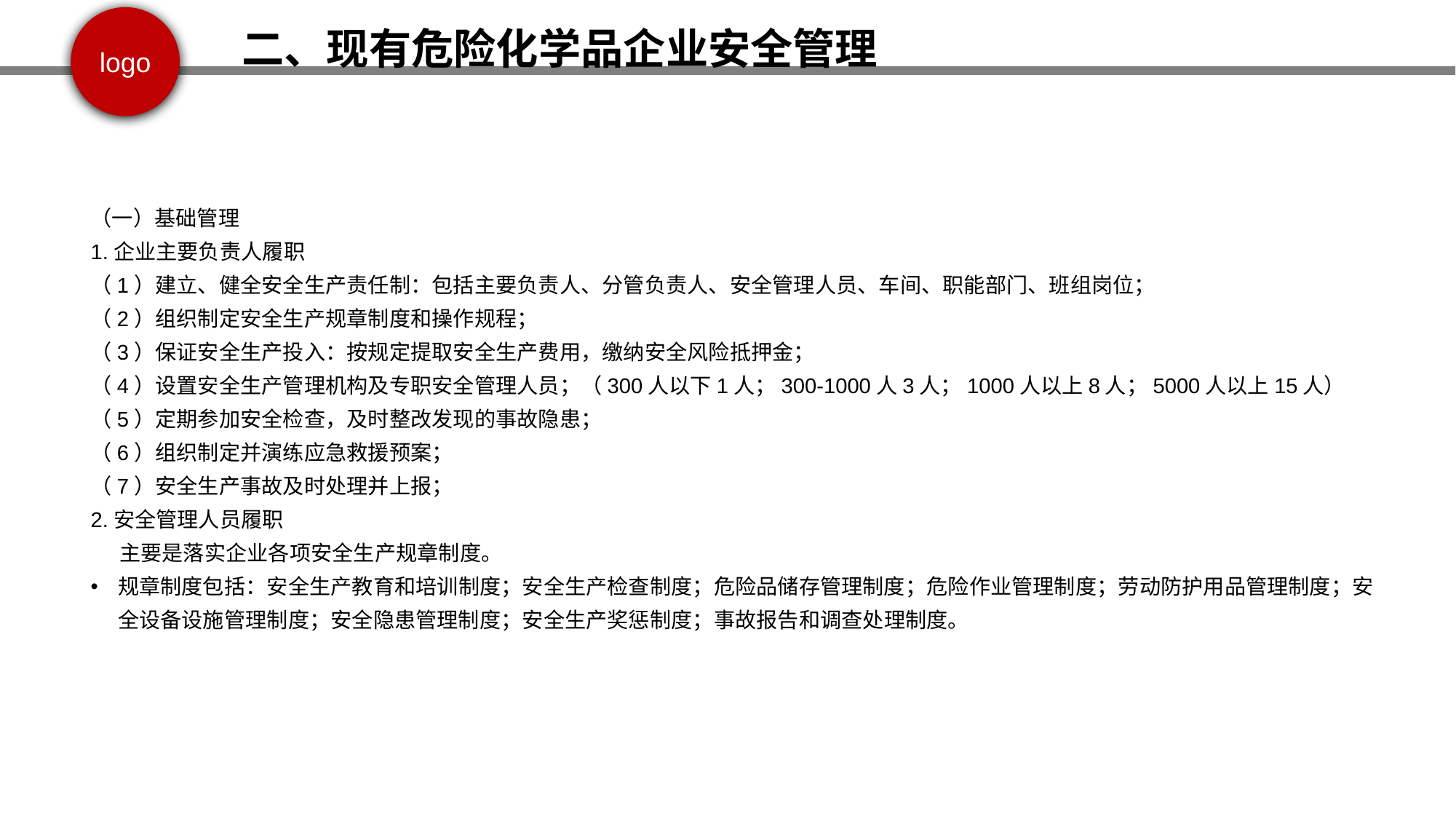

二、现有危险化学品企业安全管理
（一）基础管理
1.企业主要负责人履职
（1）建立、健全安全生产责任制：包括主要负责人、分管负责人、安全管理人员、车间、职能部门、班组岗位；
（2）组织制定安全生产规章制度和操作规程；
（3）保证安全生产投入：按规定提取安全生产费用，缴纳安全风险抵押金；
（4）设置安全生产管理机构及专职安全管理人员；（300人以下1人；300-1000人3人；1000人以上8人；5000人以上15人）
（5）定期参加安全检查，及时整改发现的事故隐患；
（6）组织制定并演练应急救援预案；
（7）安全生产事故及时处理并上报；
2.安全管理人员履职
     主要是落实企业各项安全生产规章制度。
规章制度包括：安全生产教育和培训制度；安全生产检查制度；危险品储存管理制度；危险作业管理制度；劳动防护用品管理制度；安全设备设施管理制度；安全隐患管理制度；安全生产奖惩制度；事故报告和调查处理制度。